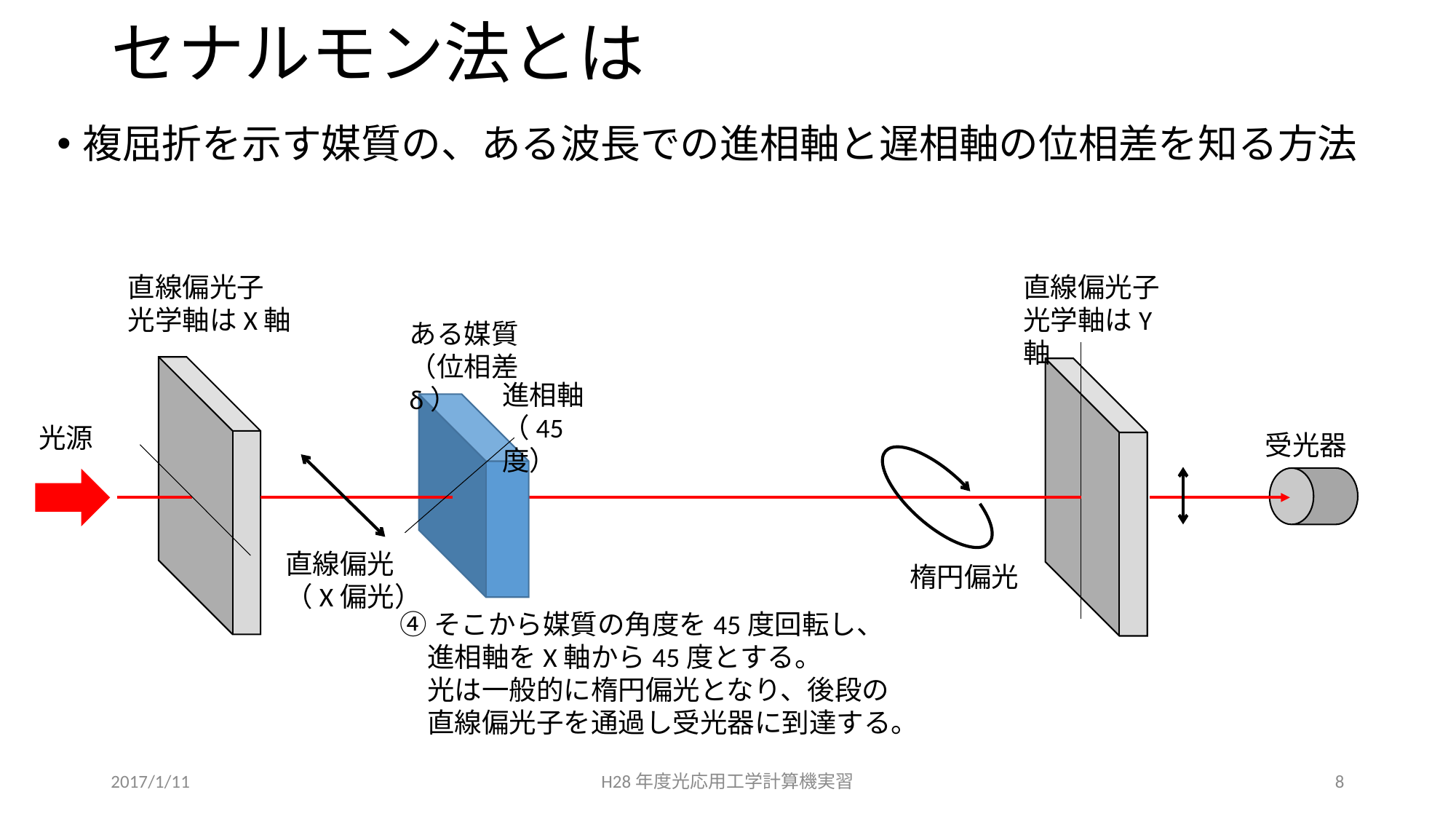

# セナルモン法とは
複屈折を示す媒質の、ある波長での進相軸と遅相軸の位相差を知る方法
直線偏光子
光学軸はX軸
直線偏光子
光学軸はY軸
ある媒質
（位相差δ）

進相軸
（45度）

光源
受光器

直線偏光
（X偏光）
楕円偏光
④そこから媒質の角度を45度回転し、
　進相軸をX軸から45度とする。
　光は一般的に楕円偏光となり、後段の
　直線偏光子を通過し受光器に到達する。
2017/1/11
H28年度光応用工学計算機実習
8